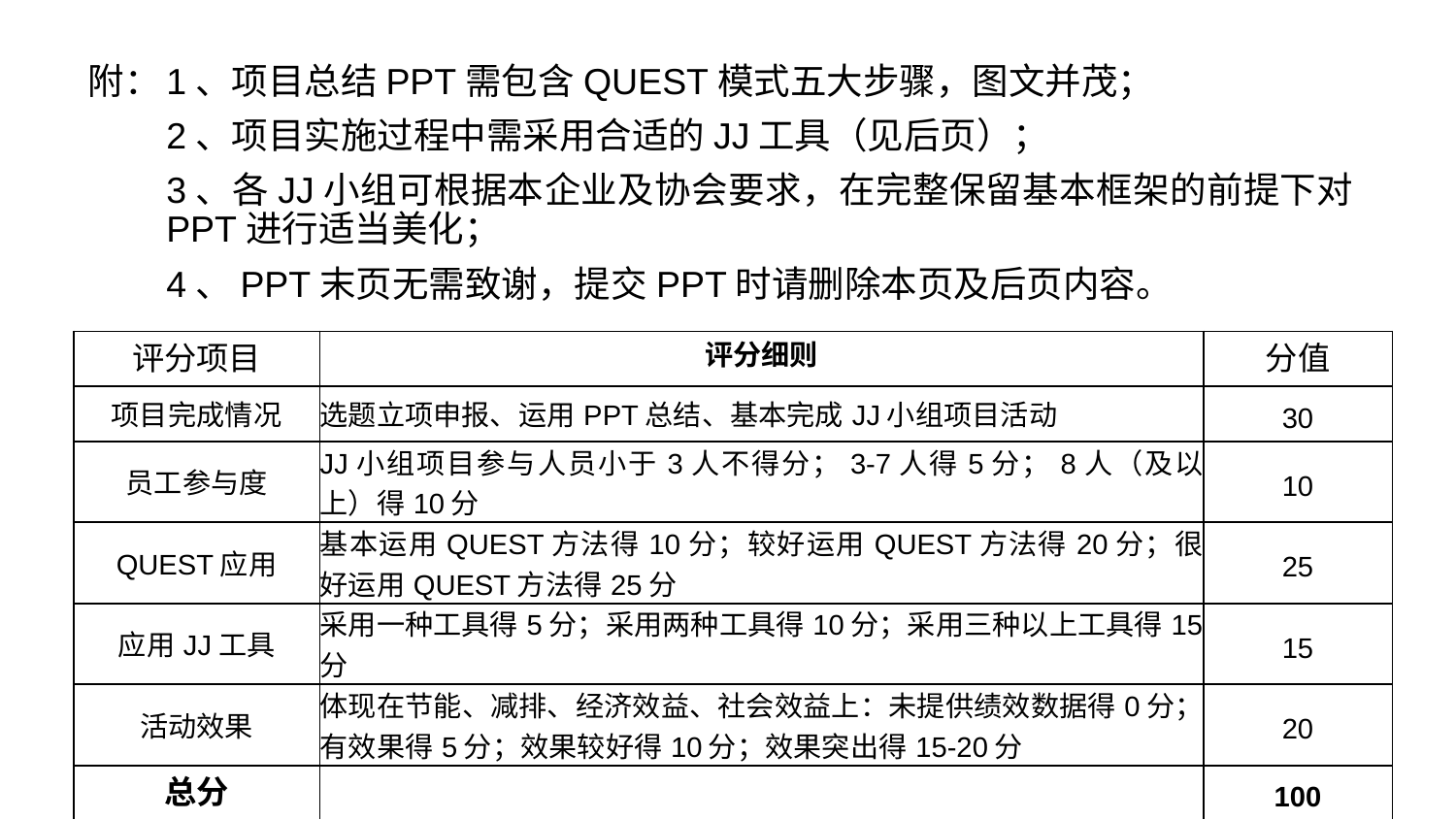

附：
1、项目总结PPT需包含QUEST模式五大步骤，图文并茂；
2、项目实施过程中需采用合适的JJ工具（见后页）；
3、各JJ小组可根据本企业及协会要求，在完整保留基本框架的前提下对PPT进行适当美化；
4、PPT末页无需致谢，提交PPT时请删除本页及后页内容。
| 评分项目 | 评分细则 | 分值 |
| --- | --- | --- |
| 项目完成情况 | 选题立项申报、运用PPT总结、基本完成JJ小组项目活动 | 30 |
| 员工参与度 | JJ小组项目参与人员小于3人不得分；3-7人得5分；8人（及以上）得10分 | 10 |
| QUEST应用 | 基本运用QUEST方法得10分；较好运用QUEST方法得20分；很好运用QUEST方法得25分 | 25 |
| 应用JJ工具 | 采用一种工具得5分；采用两种工具得10分；采用三种以上工具得15分 | 15 |
| 活动效果 | 体现在节能、减排、经济效益、社会效益上：未提供绩效数据得0分；有效果得5分；效果较好得10分；效果突出得15-20分 | 20 |
| 总分 |  | 100 |